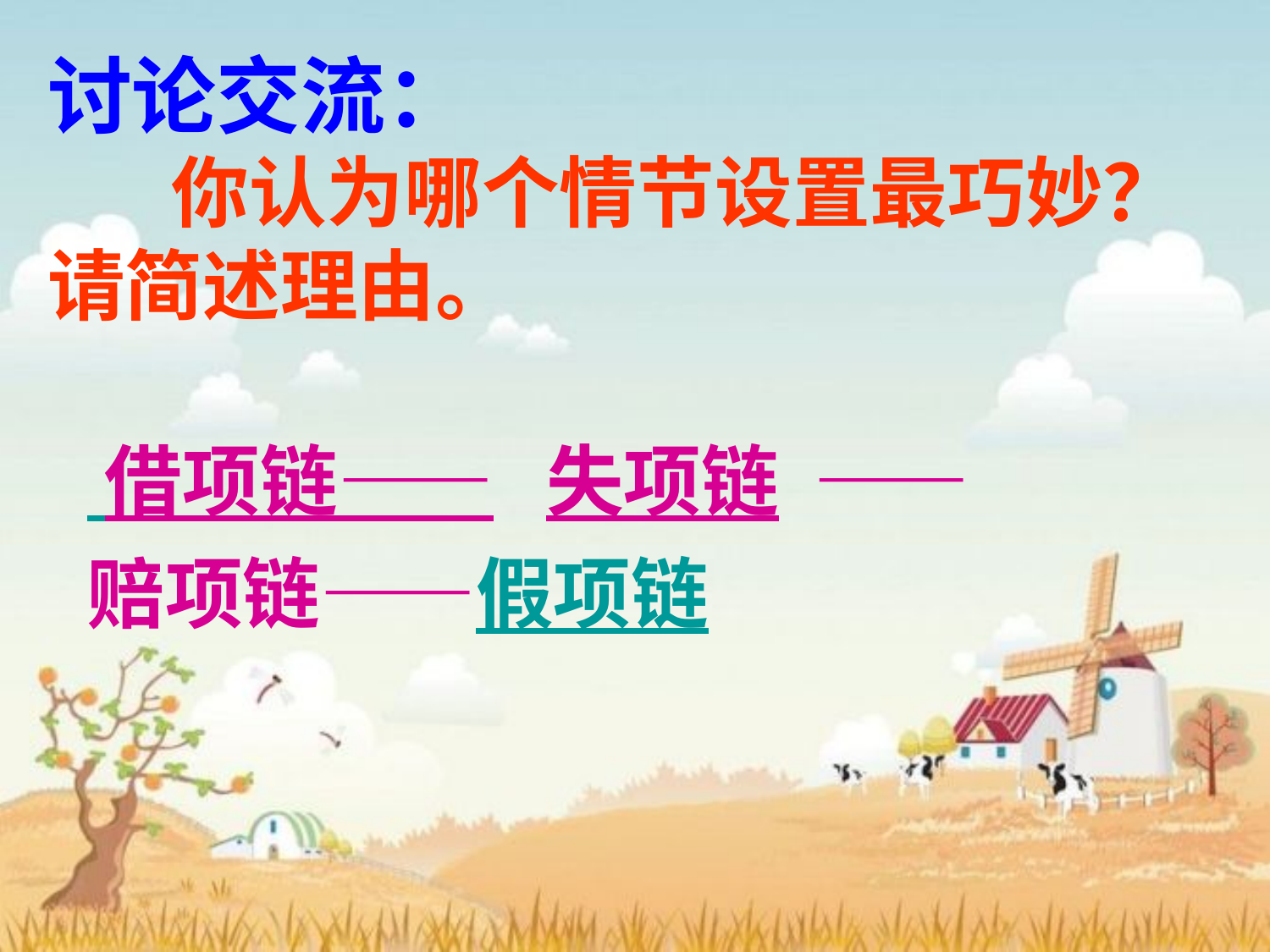

讨论交流：
      你认为哪个情节设置最巧妙？
请简述理由。
 借项链——   失项链  —— 赔项链——假项链